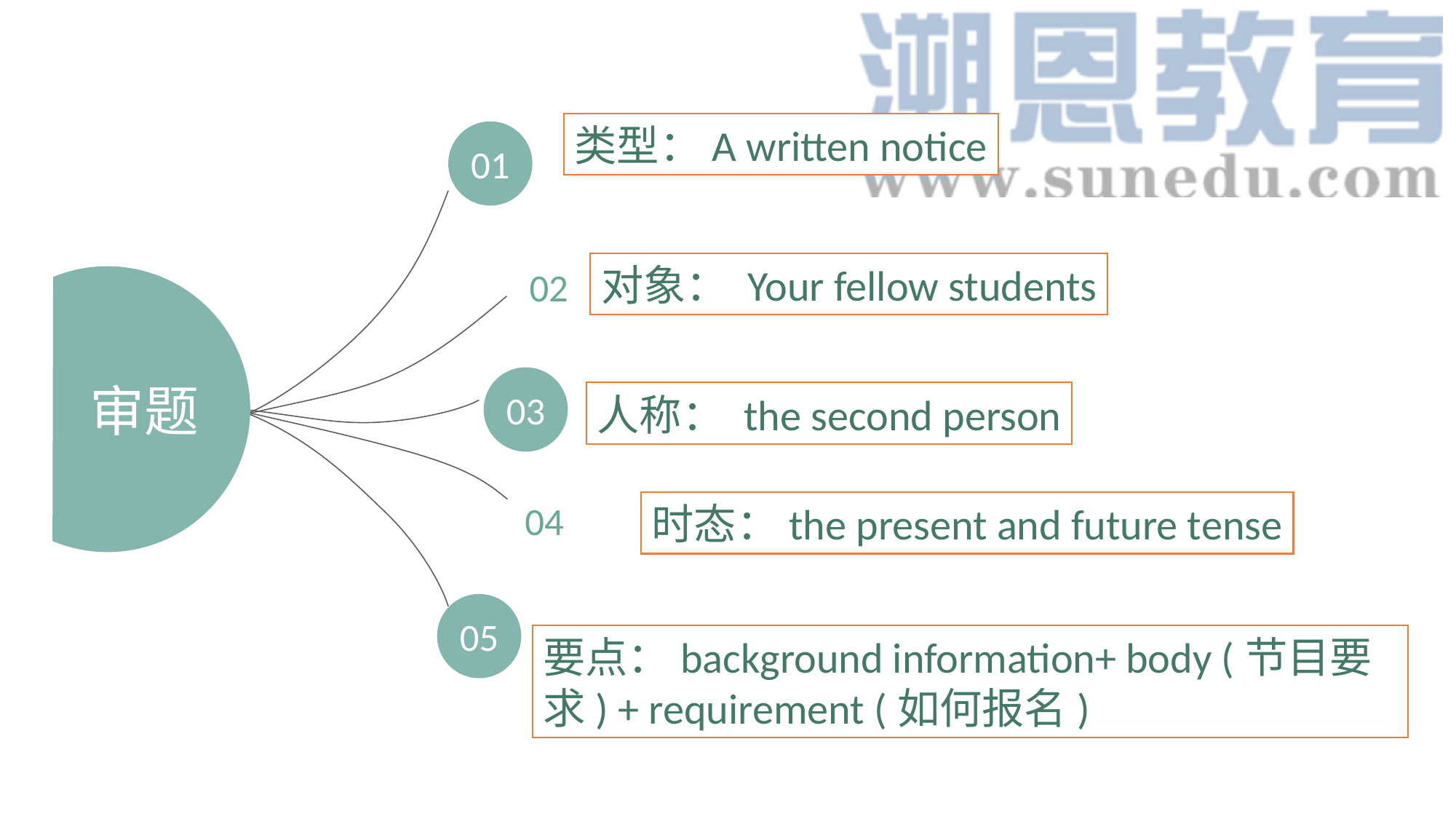

类型：A written notice
01

02
对象： Your fellow students
审题
03
人称： the second person
04
时态：the present and future tense
05
要点：background information+ body (节目要求) + requirement (如何报名)